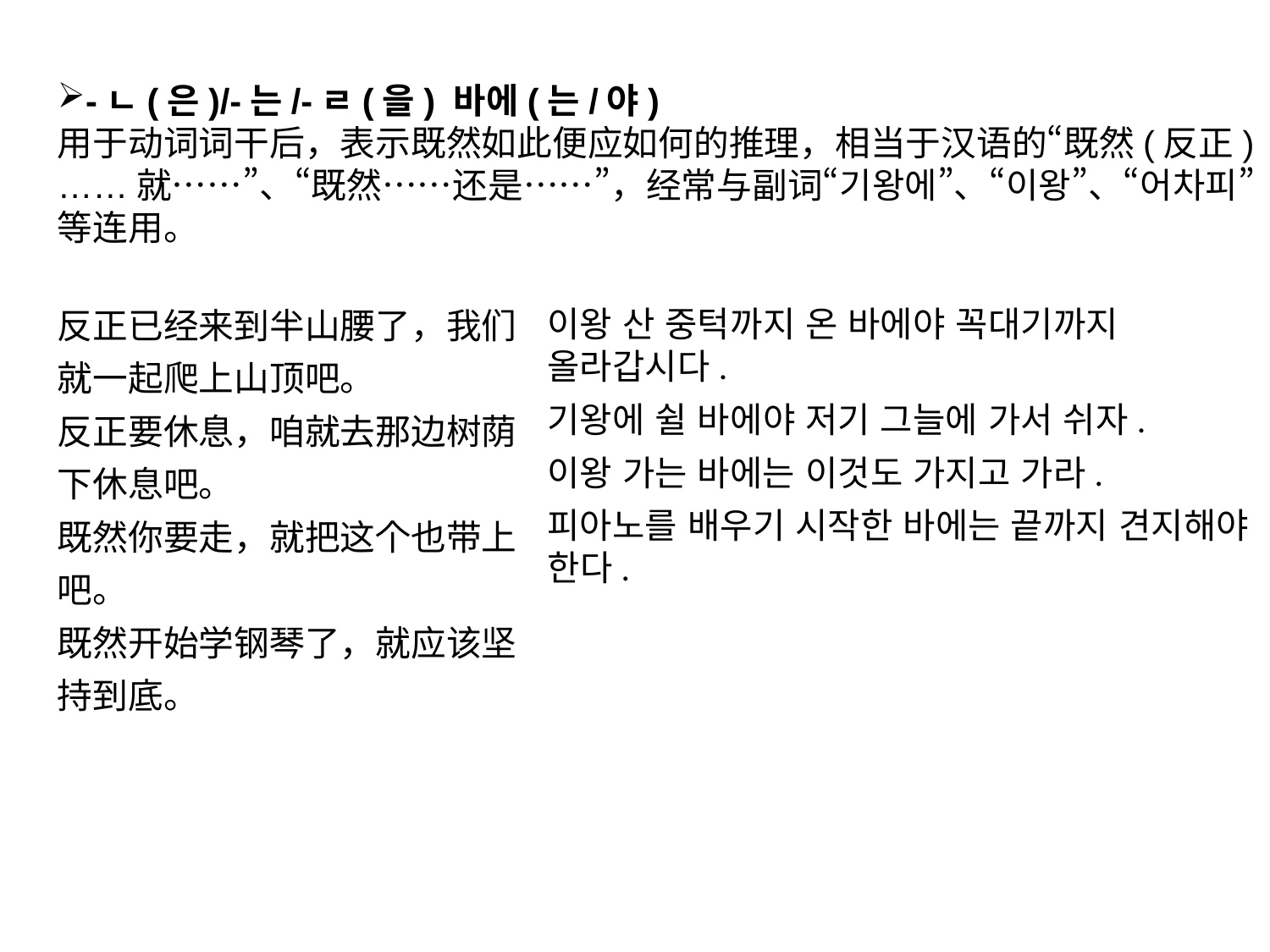

-ㄴ(은)/-는/-ㄹ(을) 바에(는/야)
用于动词词干后，表示既然如此便应如何的推理，相当于汉语的“既然(反正)……就……”、“既然……还是……”，经常与副词“기왕에”、“이왕”、“어차피”等连用。
反正已经来到半山腰了，我们就一起爬上山顶吧。
反正要休息，咱就去那边树荫下休息吧。
既然你要走，就把这个也带上吧。
既然开始学钢琴了，就应该坚持到底。
이왕 산 중턱까지 온 바에야 꼭대기까지 올라갑시다.
기왕에 쉴 바에야 저기 그늘에 가서 쉬자.
이왕 가는 바에는 이것도 가지고 가라.
피아노를 배우기 시작한 바에는 끝까지 견지해야 한다.